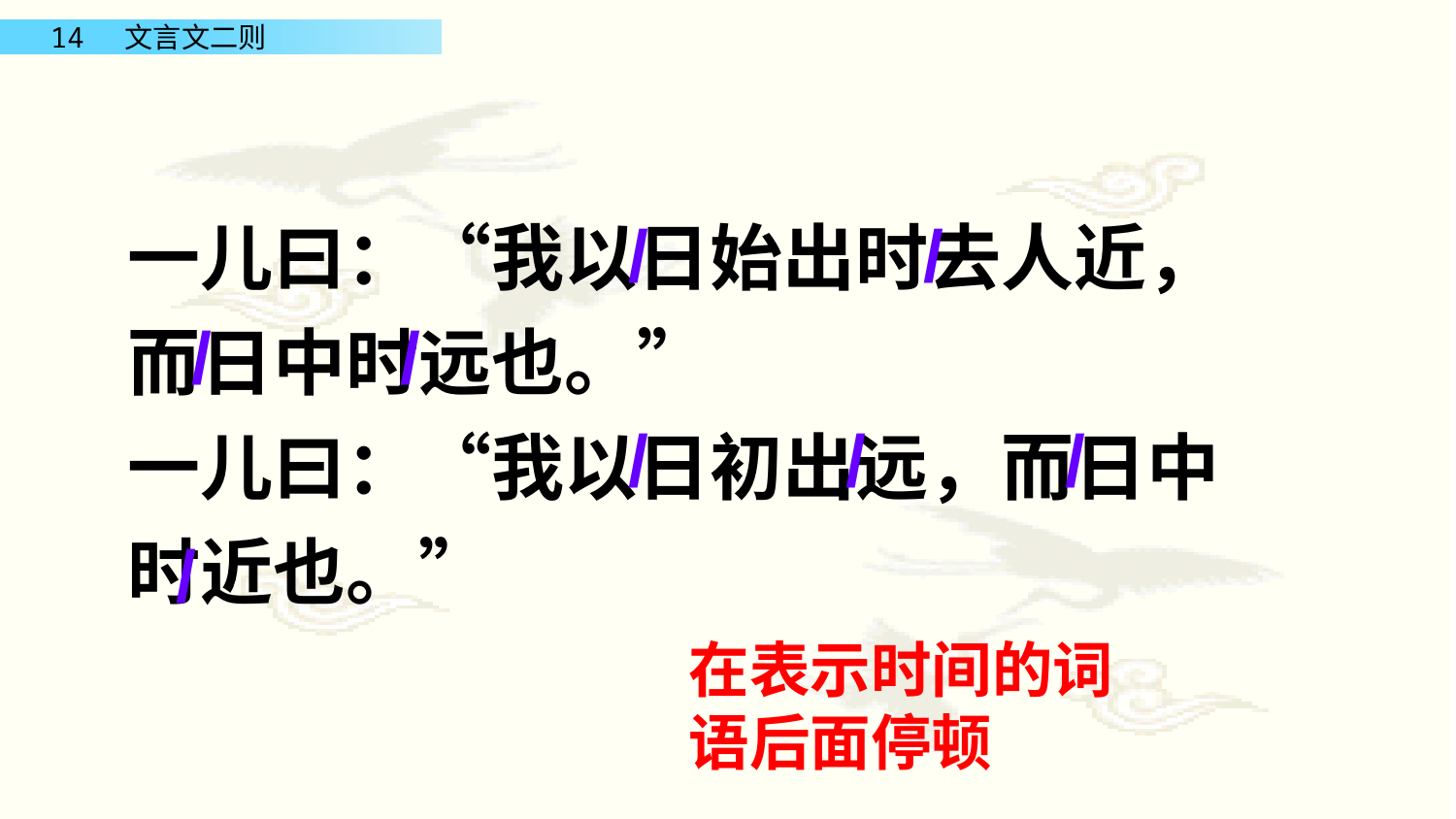

一儿曰：“我以日始出时去人近，而日中时远也。”
一儿曰：“我以日初出远，而日中时近也。”
/
/
/
/
/
/
/
/
在表示时间的词语后面停顿